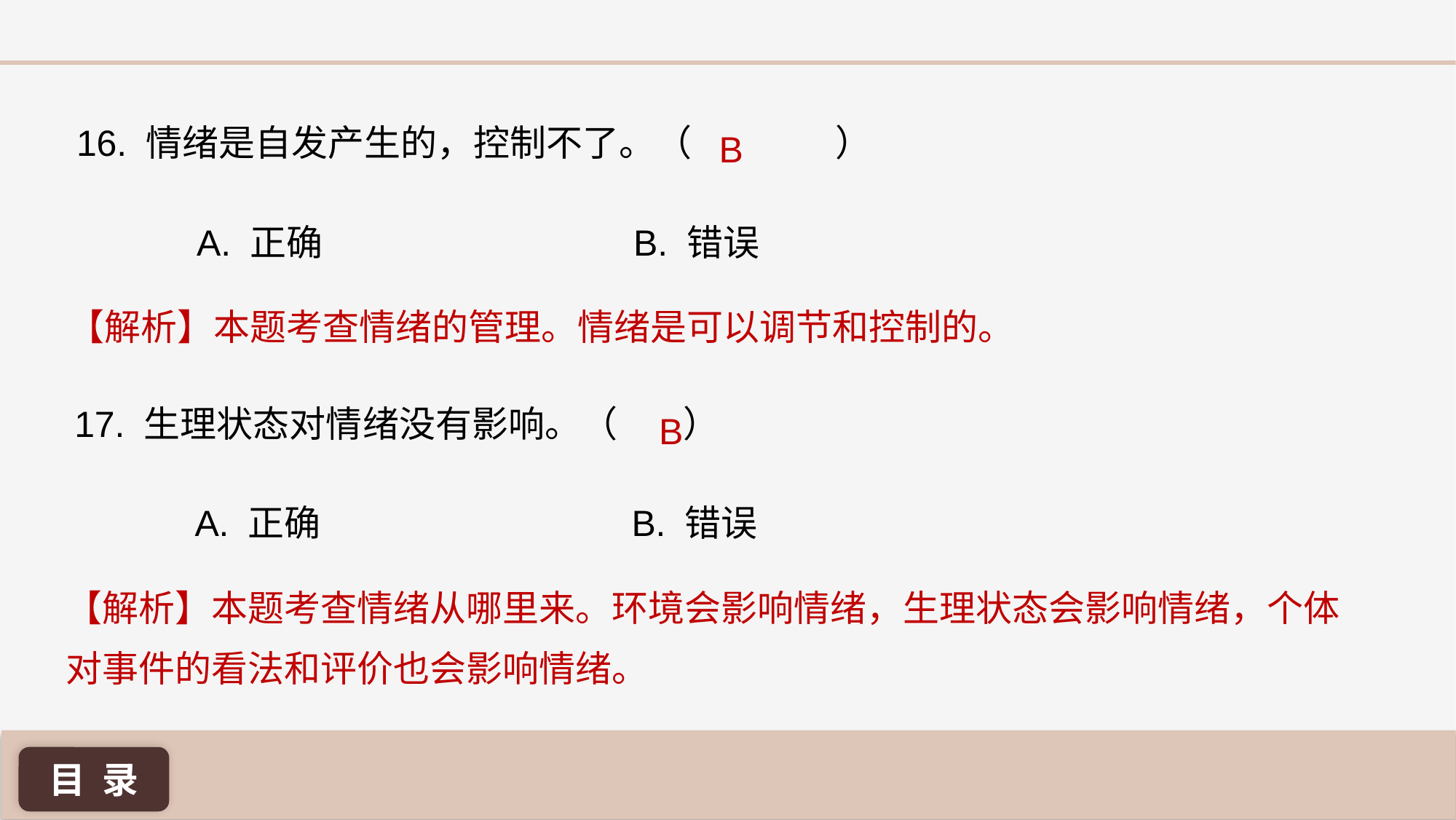

16. 情绪是自发产生的，控制不了。（	      ）
B
A. 正确 			B. 错误
【解析】本题考查情绪的管理。情绪是可以调节和控制的。
17. 生理状态对情绪没有影响。（	 ）
B
A. 正确 			B. 错误
【解析】本题考查情绪从哪里来。环境会影响情绪，生理状态会影响情绪，个体对事件的看法和评价也会影响情绪。